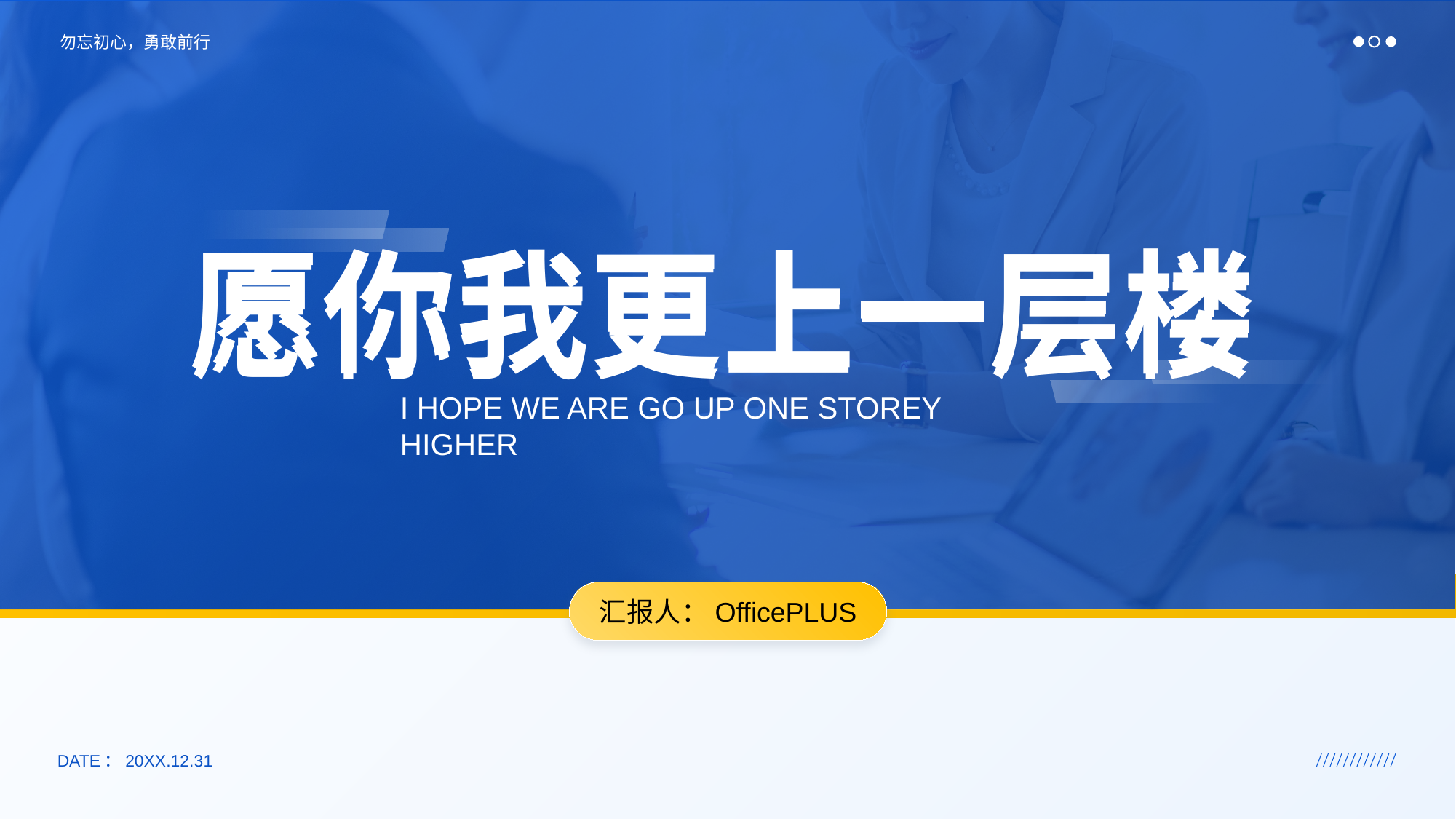

勿忘初心，勇敢前行

愿你我更上一层楼
愿你我更上一层楼

I HOPE WE ARE GO UP ONE STOREY HIGHER

汇报人：OfficePLUS
DATE：20XX.12.31